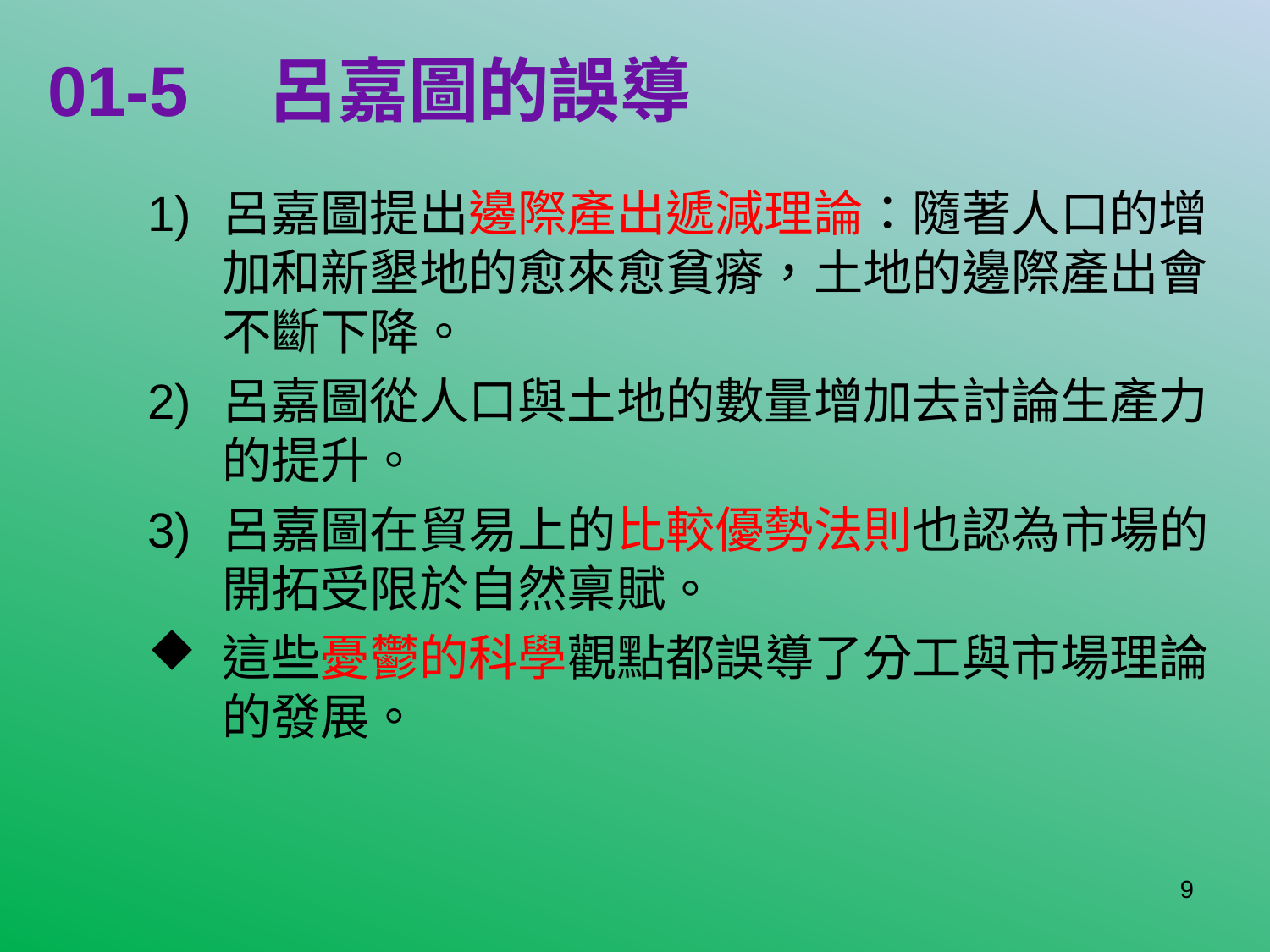

# 01-5  呂嘉圖的誤導
呂嘉圖提出邊際產出遞減理論：隨著人口的增加和新墾地的愈來愈貧瘠，土地的邊際產出會不斷下降。
呂嘉圖從人口與土地的數量增加去討論生產力的提升。
呂嘉圖在貿易上的比較優勢法則也認為市場的開拓受限於自然稟賦。
這些憂鬱的科學觀點都誤導了分工與市場理論的發展。
9